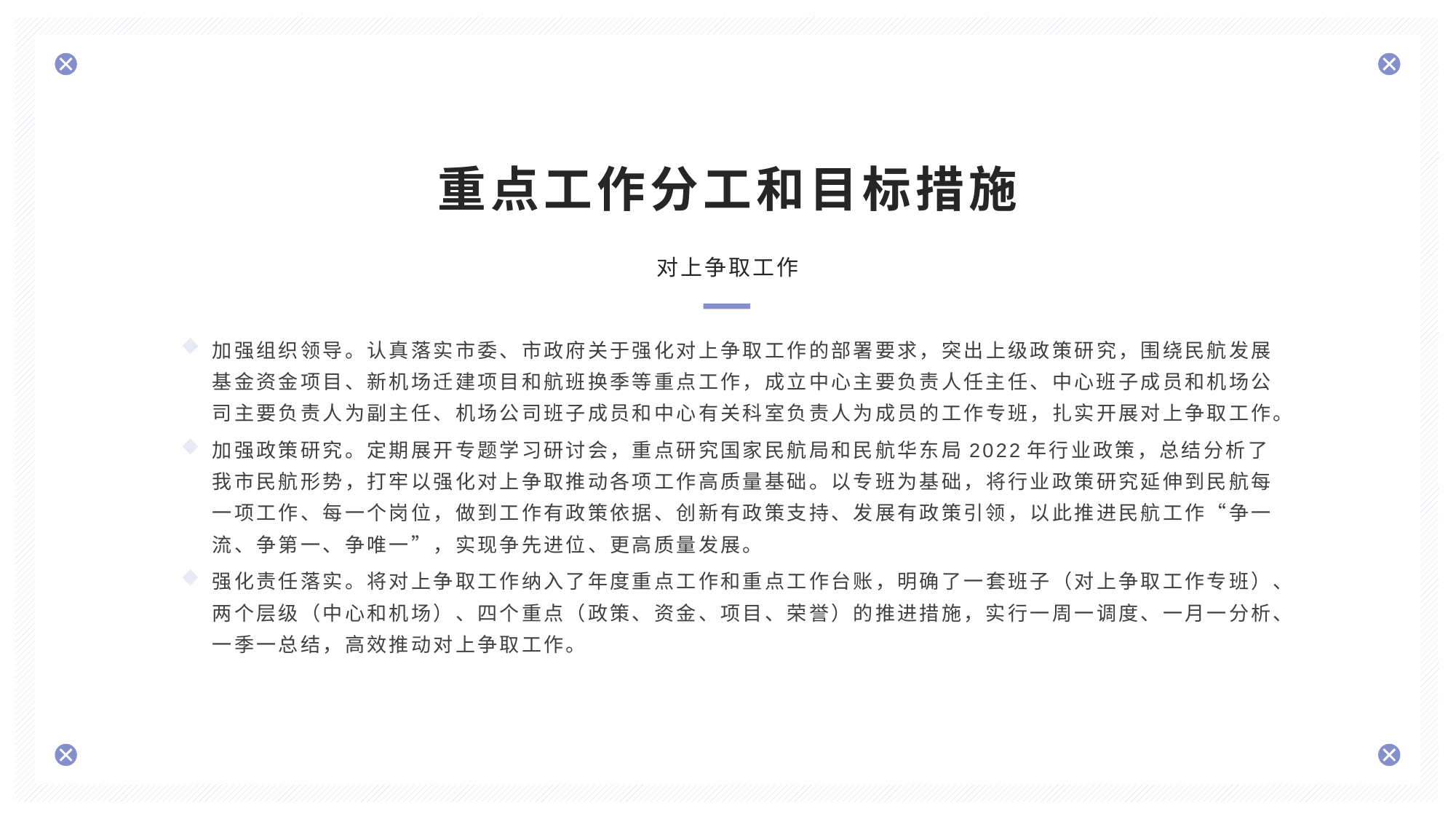

重点工作分工和目标措施
对上争取工作

加强组织领导。认真落实市委、市政府关于强化对上争取工作的部署要求，突出上级政策研究，围绕民航发展基金资金项目、新机场迁建项目和航班换季等重点工作，成立中心主要负责人任主任、中心班子成员和机场公司主要负责人为副主任、机场公司班子成员和中心有关科室负责人为成员的工作专班，扎实开展对上争取工作。
加强政策研究。定期展开专题学习研讨会，重点研究国家民航局和民航华东局2022年行业政策，总结分析了我市民航形势，打牢以强化对上争取推动各项工作高质量基础。以专班为基础，将行业政策研究延伸到民航每一项工作、每一个岗位，做到工作有政策依据、创新有政策支持、发展有政策引领，以此推进民航工作“争一流、争第一、争唯一”，实现争先进位、更高质量发展。
强化责任落实。将对上争取工作纳入了年度重点工作和重点工作台账，明确了一套班子（对上争取工作专班）、两个层级（中心和机场）、四个重点（政策、资金、项目、荣誉）的推进措施，实行一周一调度、一月一分析、一季一总结，高效推动对上争取工作。